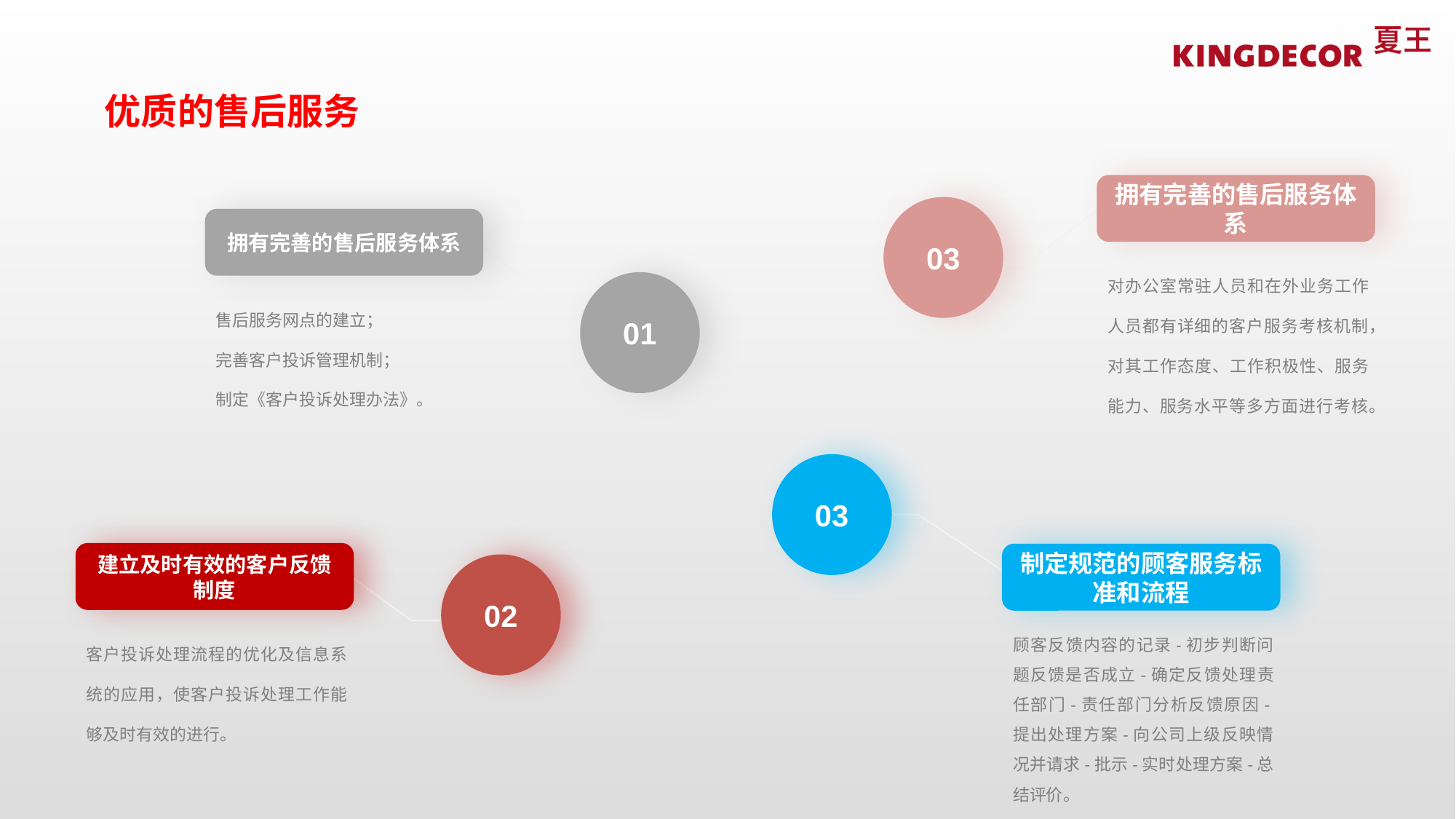

优质的售后服务
拥有完善的售后服务体系

03
拥有完善的售后服务体系

对办公室常驻人员和在外业务工作人员都有详细的客户服务考核机制，对其工作态度、工作积极性、服务能力、服务水平等多方面进行考核。
01
售后服务网点的建立；
完善客户投诉管理机制；
制定《客户投诉处理办法》。
03

建立及时有效的客户反馈制度
制定规范的顾客服务标准和流程

02
客户投诉处理流程的优化及信息系统的应用，使客户投诉处理工作能够及时有效的进行。
顾客反馈内容的记录-初步判断问题反馈是否成立-确定反馈处理责任部门-责任部门分析反馈原因-提出处理方案-向公司上级反映情况并请求-批示-实时处理方案-总结评价。